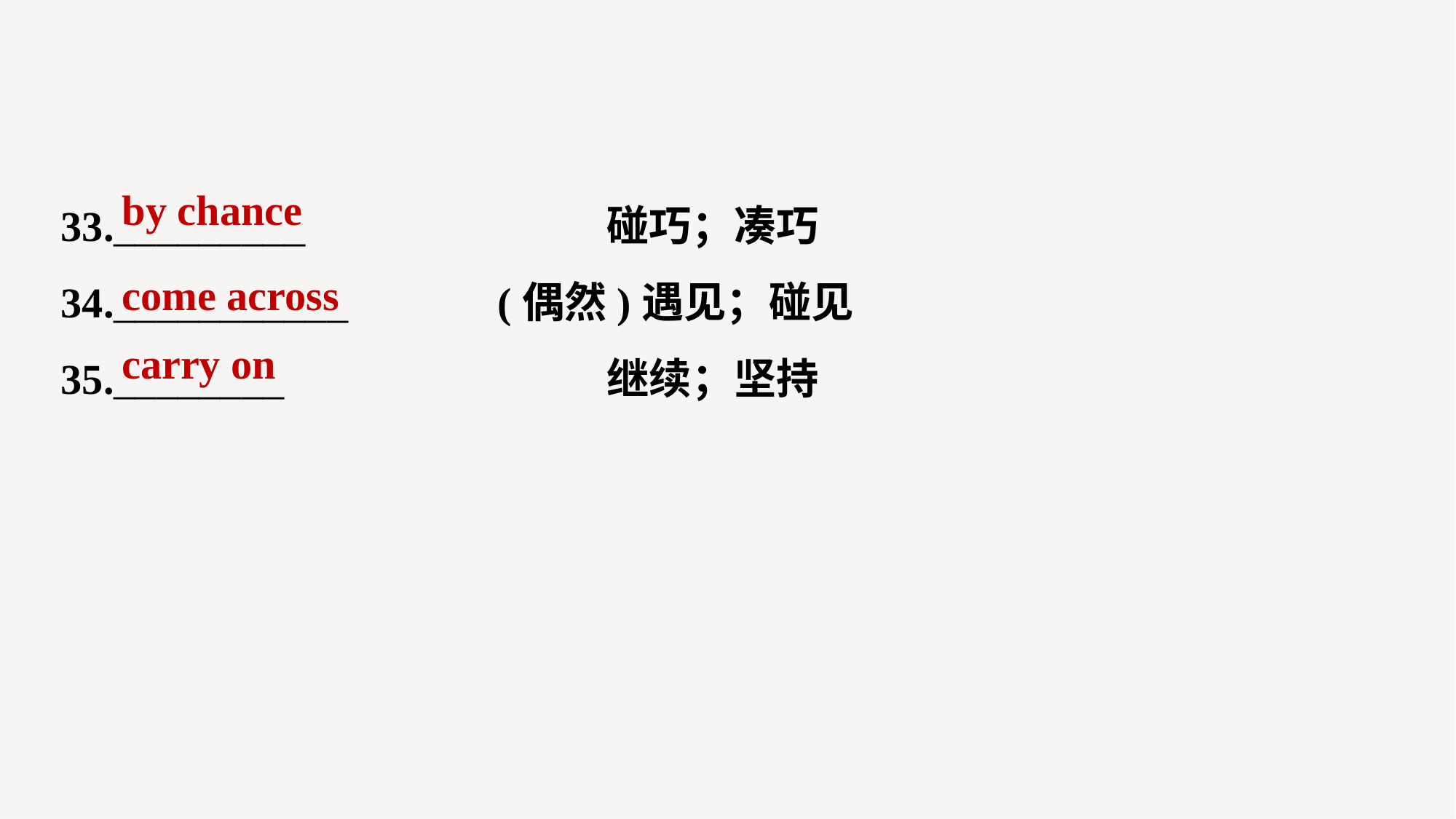

33._________ 			碰巧；凑巧
34.___________ 		(偶然)遇见；碰见
35.________ 			继续；坚持
by chance
come across
carry on